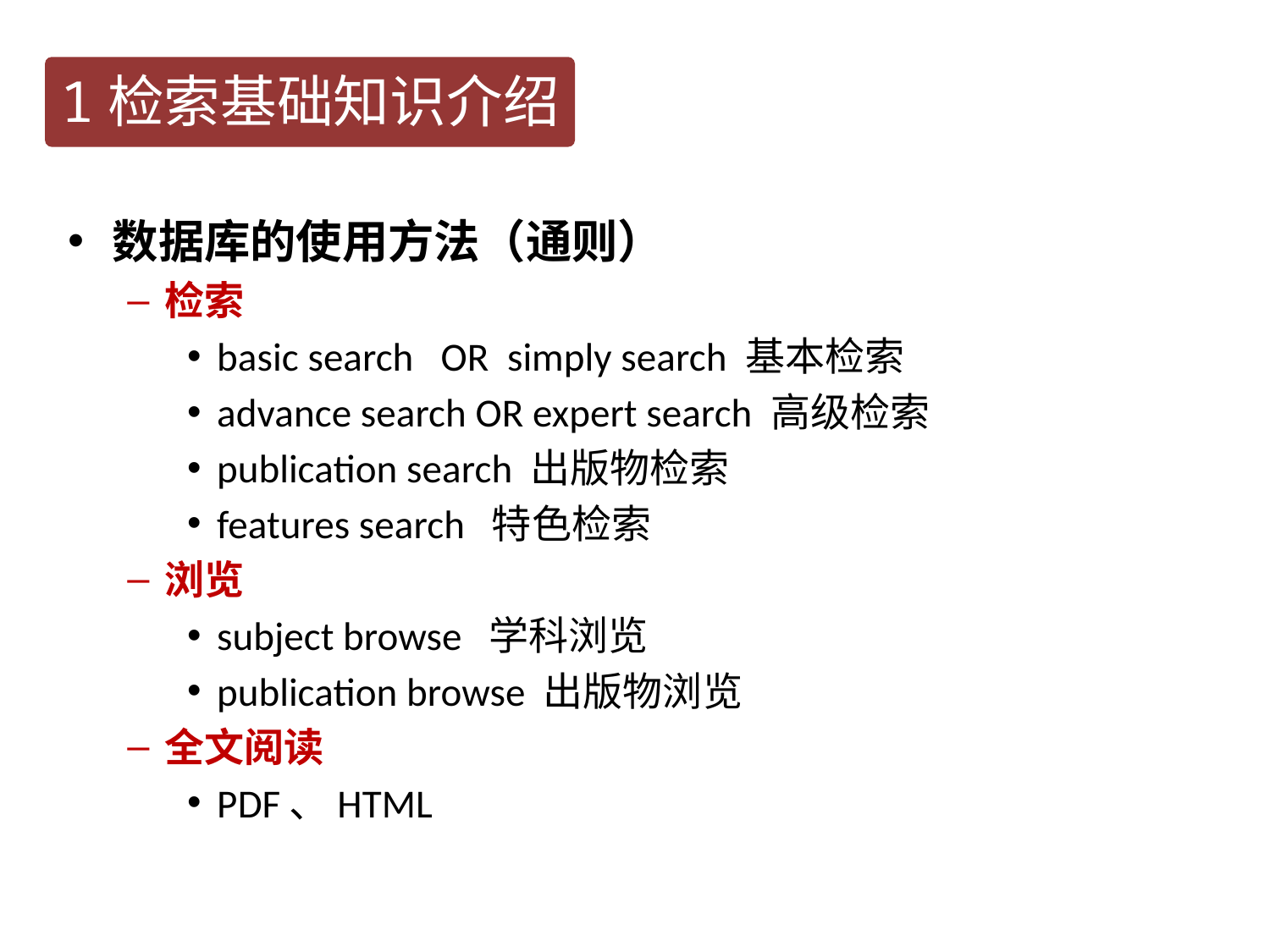

1检索基础知识介绍
数据库的使用方法（通则）
检索
basic search   OR  simply search 基本检索
advance search OR expert search 高级检索
publication search 出版物检索
features search  特色检索
浏览
subject browse  学科浏览
publication browse 出版物浏览
全文阅读
PDF、HTML